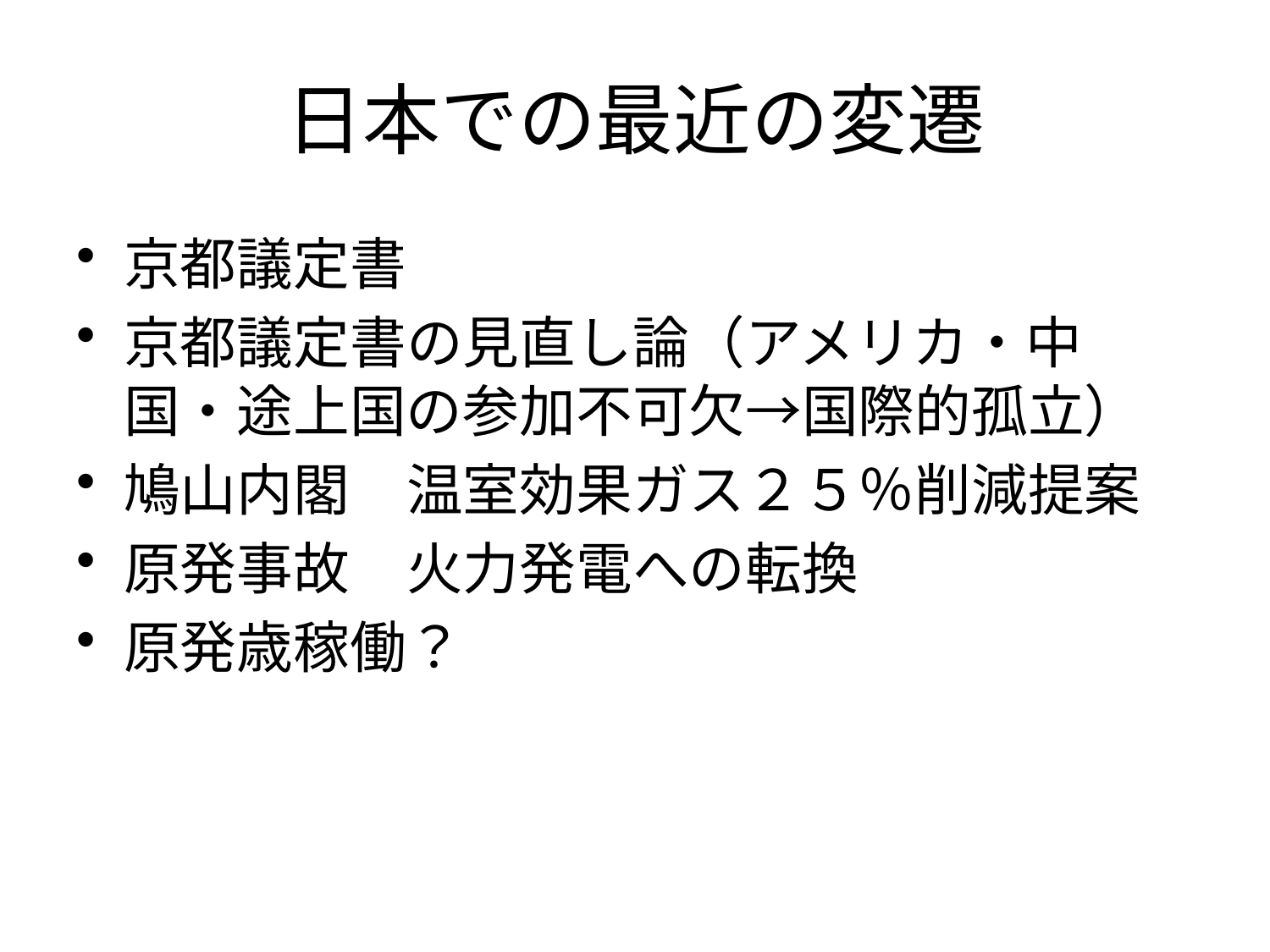

# 日本での最近の変遷
京都議定書
京都議定書の見直し論（アメリカ・中国・途上国の参加不可欠→国際的孤立）
鳩山内閣　温室効果ガス２５％削減提案
原発事故　火力発電への転換
原発歳稼働？